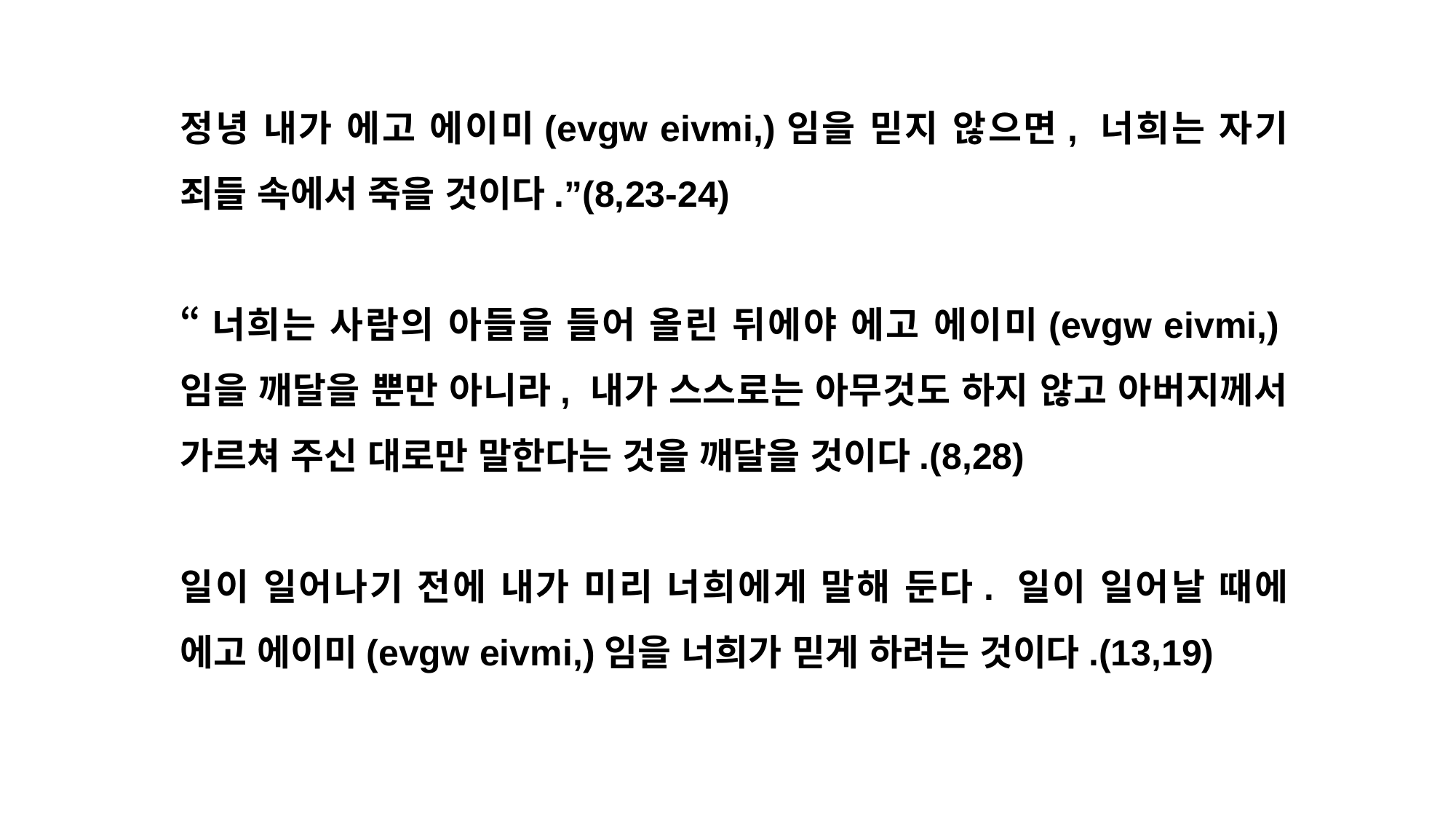

정녕 내가 에고 에이미(evgw eivmi,)임을 믿지 않으면, 너희는 자기 죄들 속에서 죽을 것이다.”(8,23-24)

“너희는 사람의 아들을 들어 올린 뒤에야 에고 에이미(evgw eivmi,)임을 깨달을 뿐만 아니라, 내가 스스로는 아무것도 하지 않고 아버지께서 가르쳐 주신 대로만 말한다는 것을 깨달을 것이다.(8,28)

일이 일어나기 전에 내가 미리 너희에게 말해 둔다. 일이 일어날 때에 에고 에이미(evgw eivmi,)임을 너희가 믿게 하려는 것이다.(13,19)